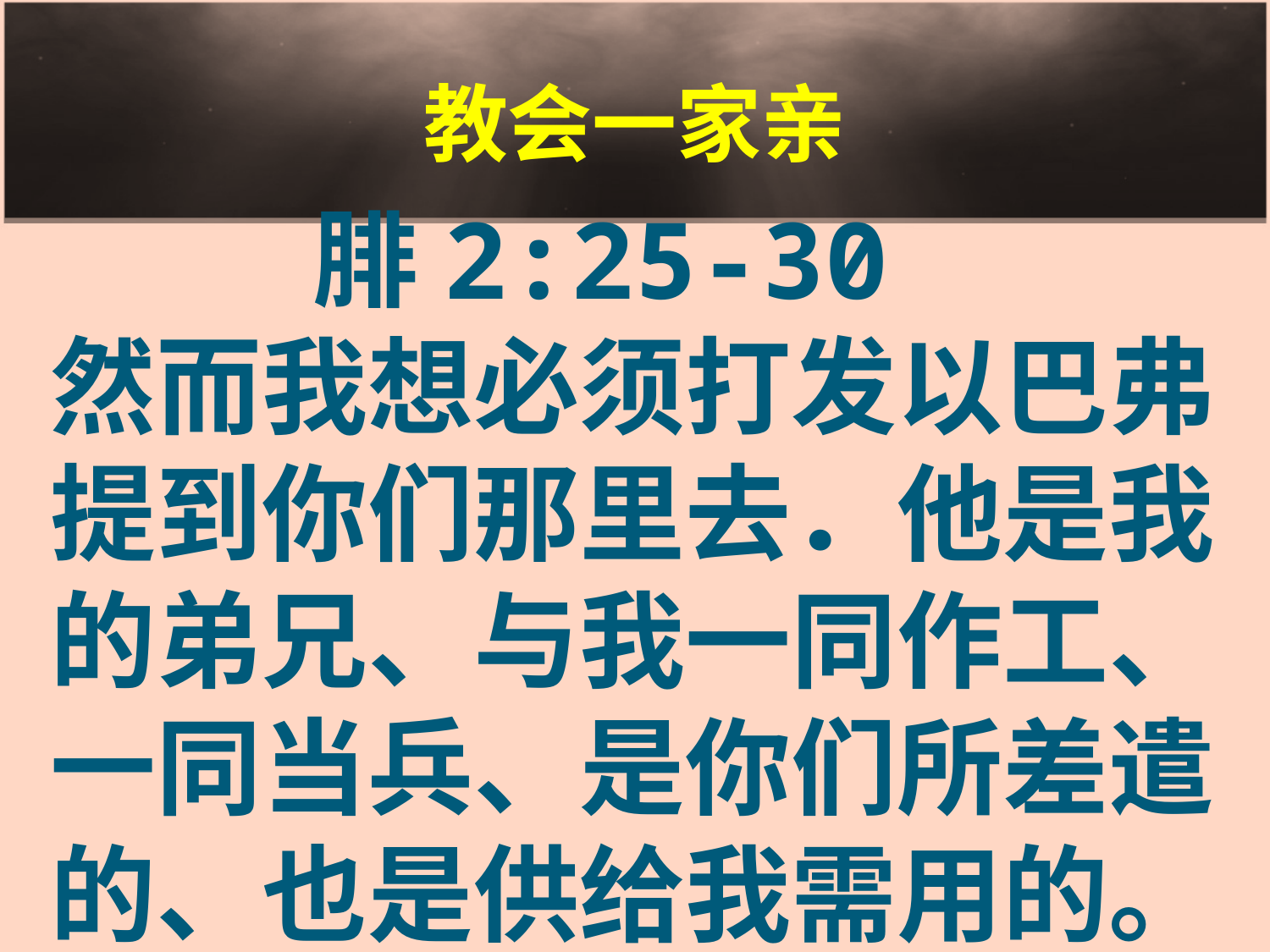

教会一家亲
腓2:25-30
然而我想必须打发以巴弗提到你们那里去．他是我的弟兄、与我一同作工、一同当兵、是你们所差遣的、也是供给我需用的。